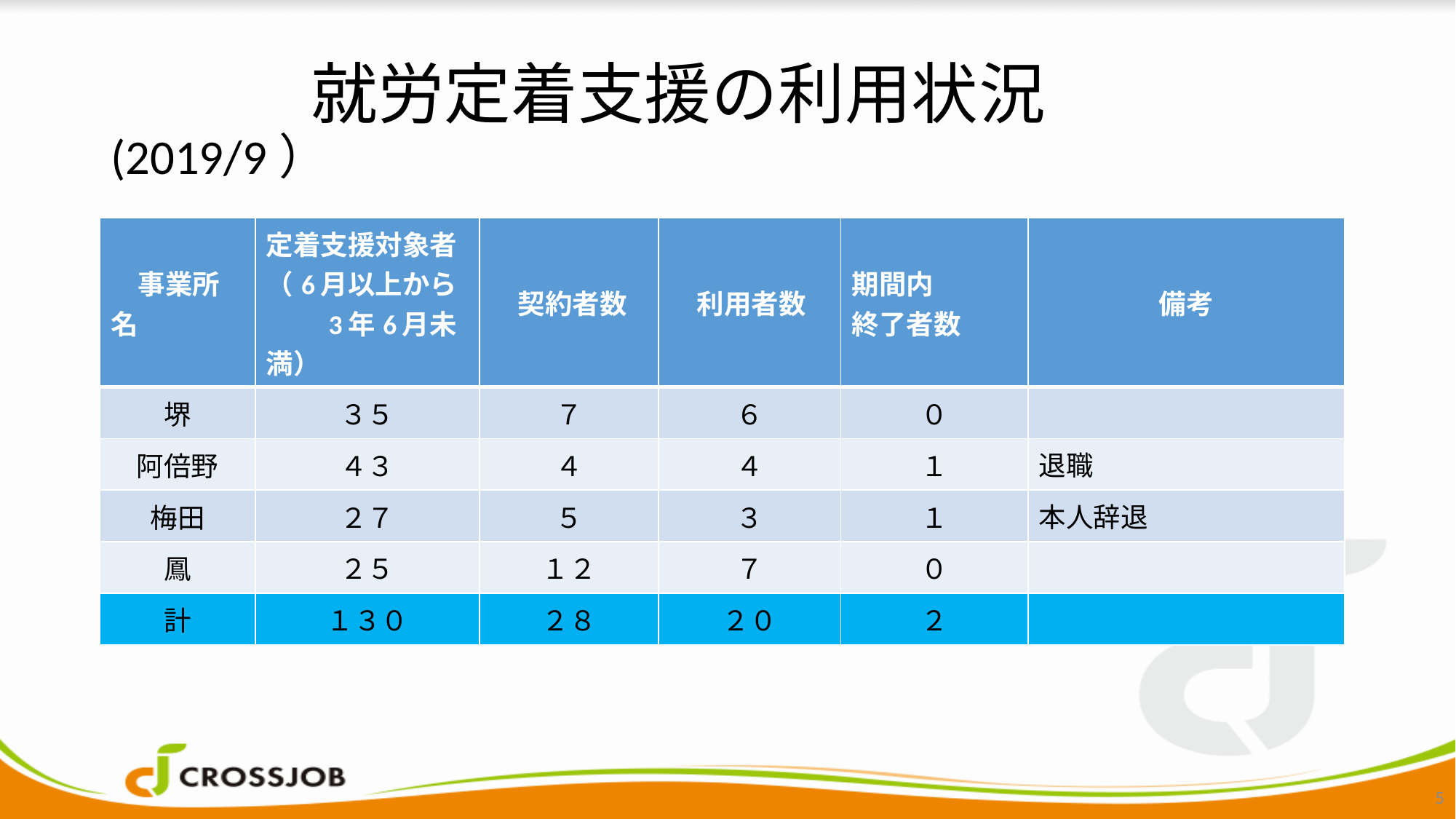

# 就労定着支援の利用状況　(2019/9）
| 事業所名 | 定着支援対象者（6月以上から 　　3年6月未満） | 契約者数 | 利用者数 | 期間内 終了者数 | 備考 |
| --- | --- | --- | --- | --- | --- |
| 堺 | ３５ | ７ | ６ | ０ |  |
| 阿倍野 | ４３ | ４ | ４ | １ | 退職 |
| 梅田 | ２７ | ５ | ３ | １ | 本人辞退 |
| 鳳 | ２５ | １２ | ７ | ０ |  |
| 計 | １３０ | ２８ | ２０ | ２ |  |
5